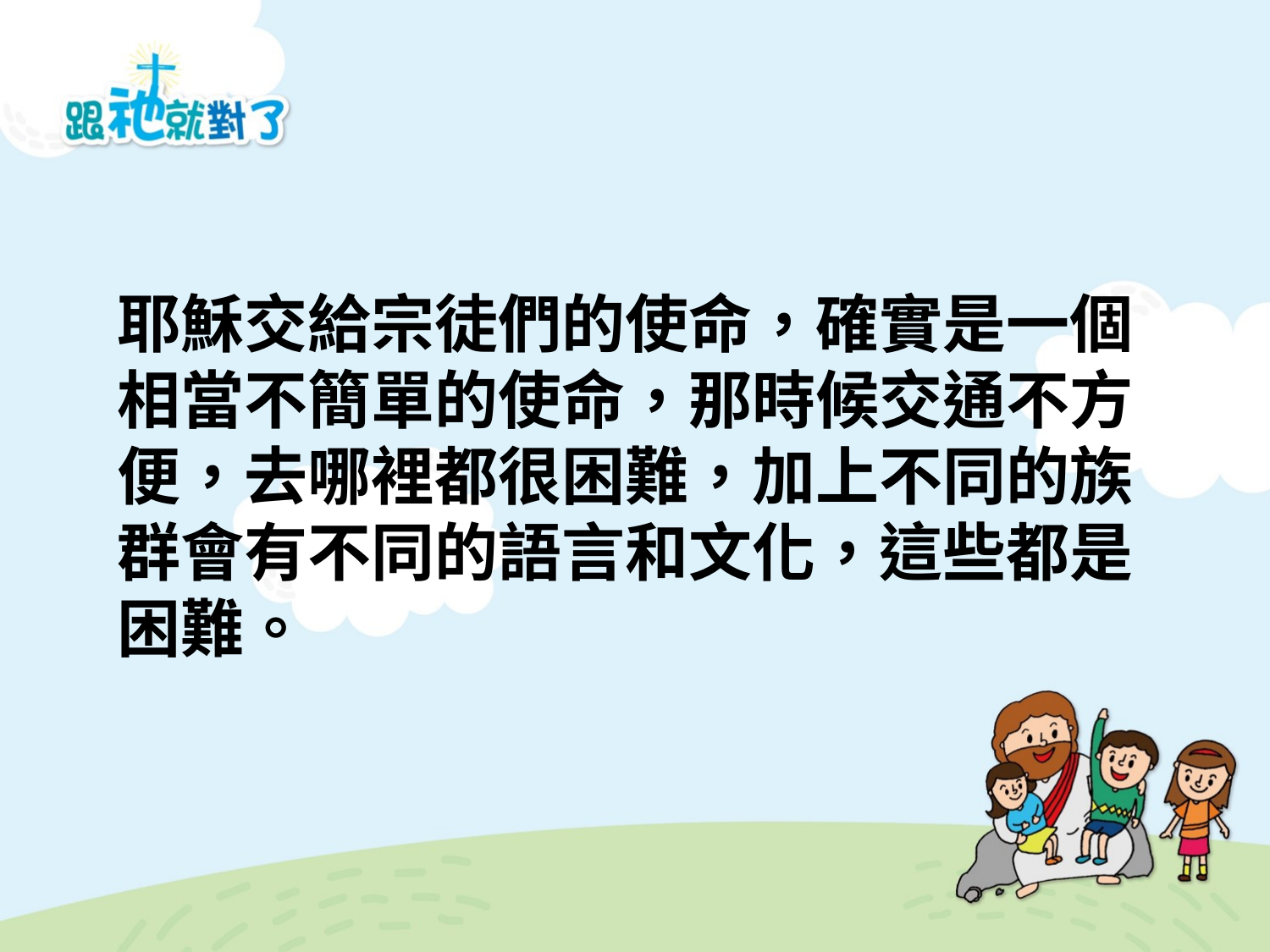

耶穌交給宗徒們的使命，確實是一個相當不簡單的使命，那時候交通不方便，去哪裡都很困難，加上不同的族群會有不同的語言和文化，這些都是困難。